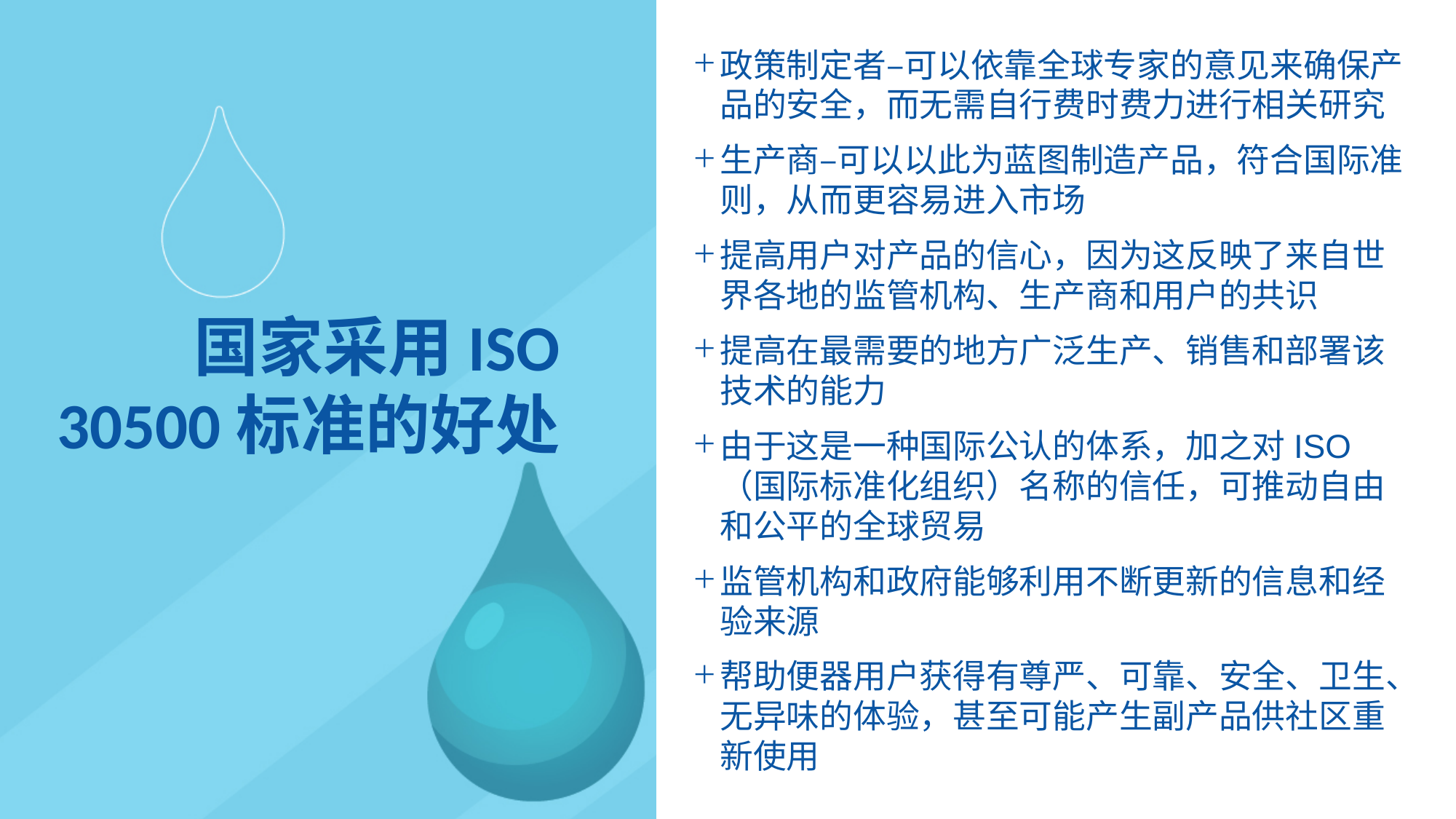

政策制定者–可以依靠全球专家的意见来确保产品的安全，而无需自行费时费力进行相关研究
生产商–可以以此为蓝图制造产品，符合国际准则，从而更容易进入市场
提高用户对产品的信心，因为这反映了来自世界各地的监管机构、生产商和用户的共识
提高在最需要的地方广泛生产、销售和部署该技术的能力
由于这是一种国际公认的体系，加之对ISO（国际标准化组织）名称的信任，可推动自由和公平的全球贸易
监管机构和政府能够利用不断更新的信息和经验来源
帮助便器用户获得有尊严、可靠、安全、卫生、无异味的体验，甚至可能产生副产品供社区重新使用
# 国家采用ISO 30500标准的好处